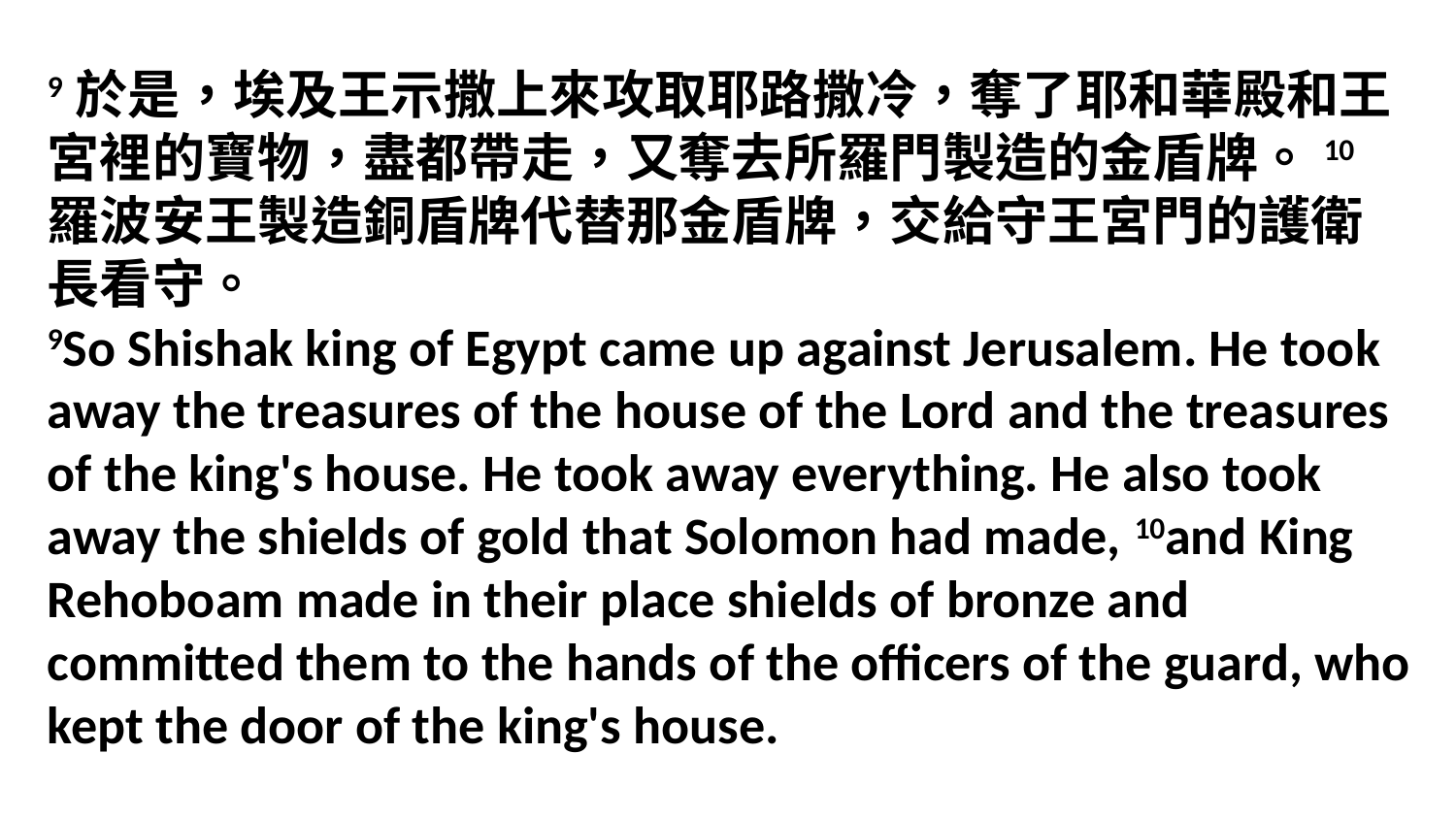

9於是，埃及王示撒上來攻取耶路撒冷，奪了耶和華殿和王宮裡的寶物，盡都帶走，又奪去所羅門製造的金盾牌。10羅波安王製造銅盾牌代替那金盾牌，交給守王宮門的護衛長看守。
9So Shishak king of Egypt came up against Jerusalem. He took away the treasures of the house of the Lord and the treasures of the king's house. He took away everything. He also took away the shields of gold that Solomon had made, 10and King Rehoboam made in their place shields of bronze and committed them to the hands of the officers of the guard, who kept the door of the king's house.